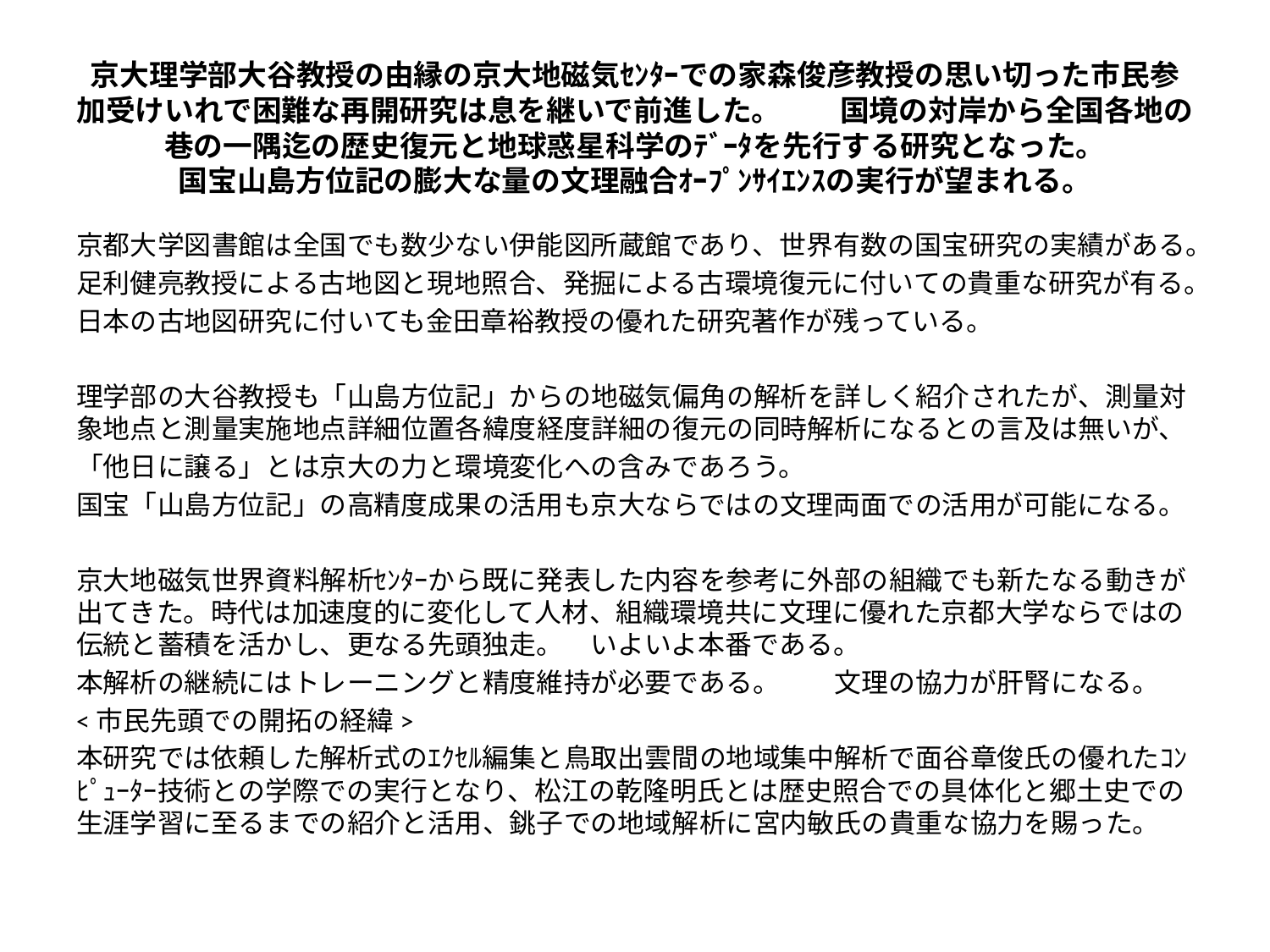

# 京大理学部大谷教授の由縁の京大地磁気ｾﾝﾀｰでの家森俊彦教授の思い切った市民参加受けいれで困難な再開研究は息を継いで前進した。　　国境の対岸から全国各地の巷の一隅迄の歴史復元と地球惑星科学のﾃﾞｰﾀを先行する研究となった。 国宝山島方位記の膨大な量の文理融合ｵｰﾌﾟﾝｻｲｴﾝｽの実行が望まれる。
京都大学図書館は全国でも数少ない伊能図所蔵館であり、世界有数の国宝研究の実績がある。
足利健亮教授による古地図と現地照合、発掘による古環境復元に付いての貴重な研究が有る。
日本の古地図研究に付いても金田章裕教授の優れた研究著作が残っている。

理学部の大谷教授も「山島方位記」からの地磁気偏角の解析を詳しく紹介されたが、測量対象地点と測量実施地点詳細位置各緯度経度詳細の復元の同時解析になるとの言及は無いが、
「他日に譲る」とは京大の力と環境変化への含みであろう。
国宝「山島方位記」の高精度成果の活用も京大ならではの文理両面での活用が可能になる。

京大地磁気世界資料解析ｾﾝﾀｰから既に発表した内容を参考に外部の組織でも新たなる動きが出てきた。時代は加速度的に変化して人材、組織環境共に文理に優れた京都大学ならではの伝統と蓄積を活かし、更なる先頭独走。　いよいよ本番である。
本解析の継続にはトレーニングと精度維持が必要である。　　文理の協力が肝腎になる。
<市民先頭での開拓の経緯>
本研究では依頼した解析式のｴｸｾﾙ編集と鳥取出雲間の地域集中解析で面谷章俊氏の優れたｺﾝﾋﾟｭｰﾀｰ技術との学際での実行となり、松江の乾隆明氏とは歴史照合での具体化と郷土史での生涯学習に至るまでの紹介と活用、銚子での地域解析に宮内敏氏の貴重な協力を賜った。